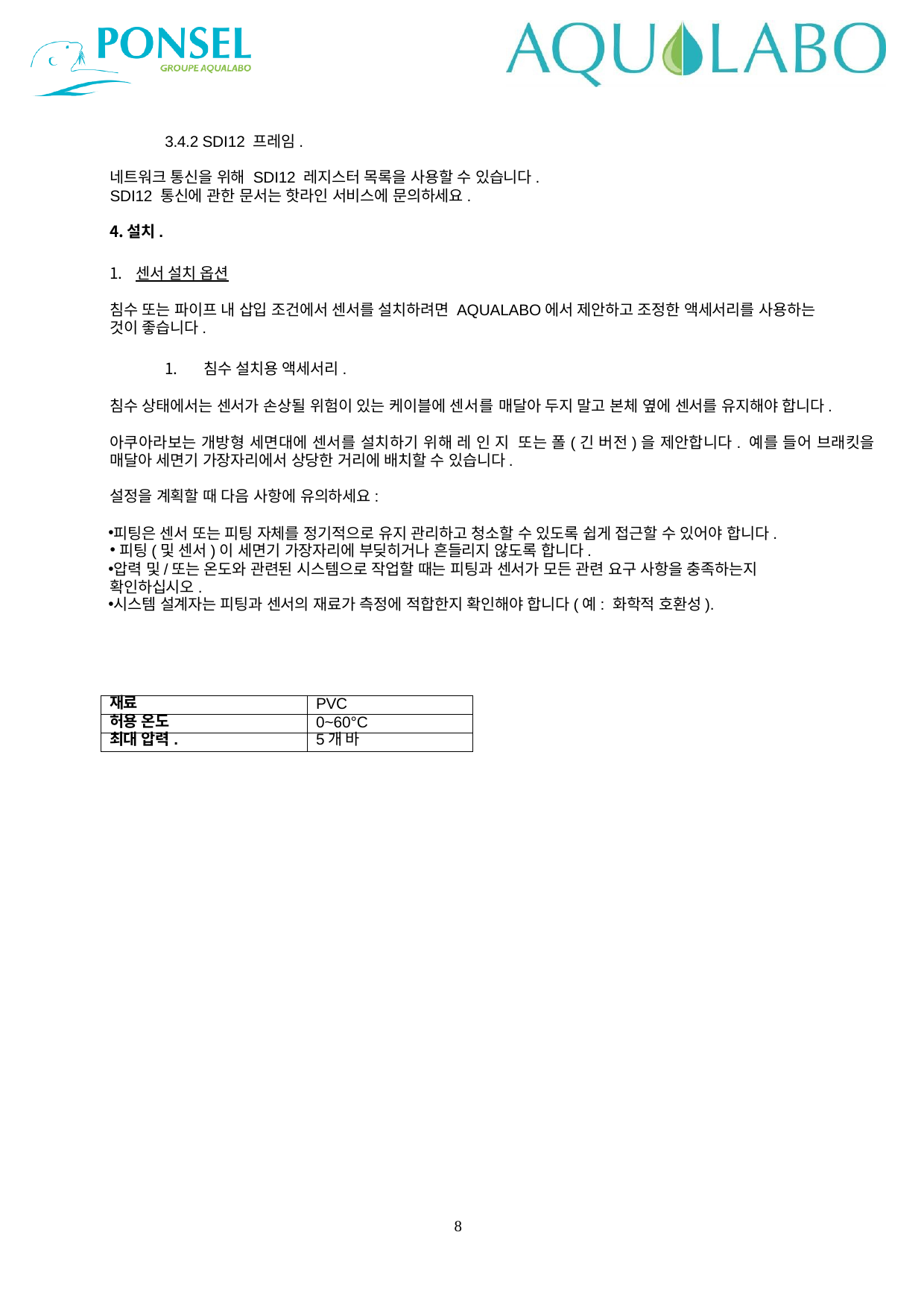

3.4.2 SDI12 프레임.

네트워크 통신을 위해 SDI12 레지스터 목록을 사용할 수 있습니다.
SDI12 통신에 관한 문서는 핫라인 서비스에 문의하세요.

설치.

센서 설치 옵션

침수 또는 파이프 내 삽입 조건에서 센서를 설치하려면 AQUALABO에서 제안하고 조정한 액세서리를 사용하는 것이 좋습니다.

침수 설치용 액세서리.

침수 상태에서는 센서가 손상될 위험이 있는 케이블에 센서를 매달아 두지 말고 본체 옆에 센서를 유지해야 합니다.

아쿠아라보는 개방형 세면대에 센서를 설치하기 위해 레인지 또는 폴(긴 버전)을 제안합니다. 예를 들어 브래킷을 매달아 세면기 가장자리에서 상당한 거리에 배치할 수 있습니다.

설정을 계획할 때 다음 사항에 유의하세요:

피팅은 센서 또는 피팅 자체를 정기적으로 유지 관리하고 청소할 수 있도록 쉽게 접근할 수 있어야 합니다.
피팅(및 센서)이 세면기 가장자리에 부딪히거나 흔들리지 않도록 합니다.
압력 및/또는 온도와 관련된 시스템으로 작업할 때는 피팅과 센서가 모든 관련 요구 사항을 충족하는지 확인하십시오.
시스템 설계자는 피팅과 센서의 재료가 측정에 적합한지 확인해야 합니다(예: 화학적 호환성).
| 재료 | PVC |
| --- | --- |
| 허용 온도 | 0~60°C |
| 최대 압력. | 5개 바 |
8